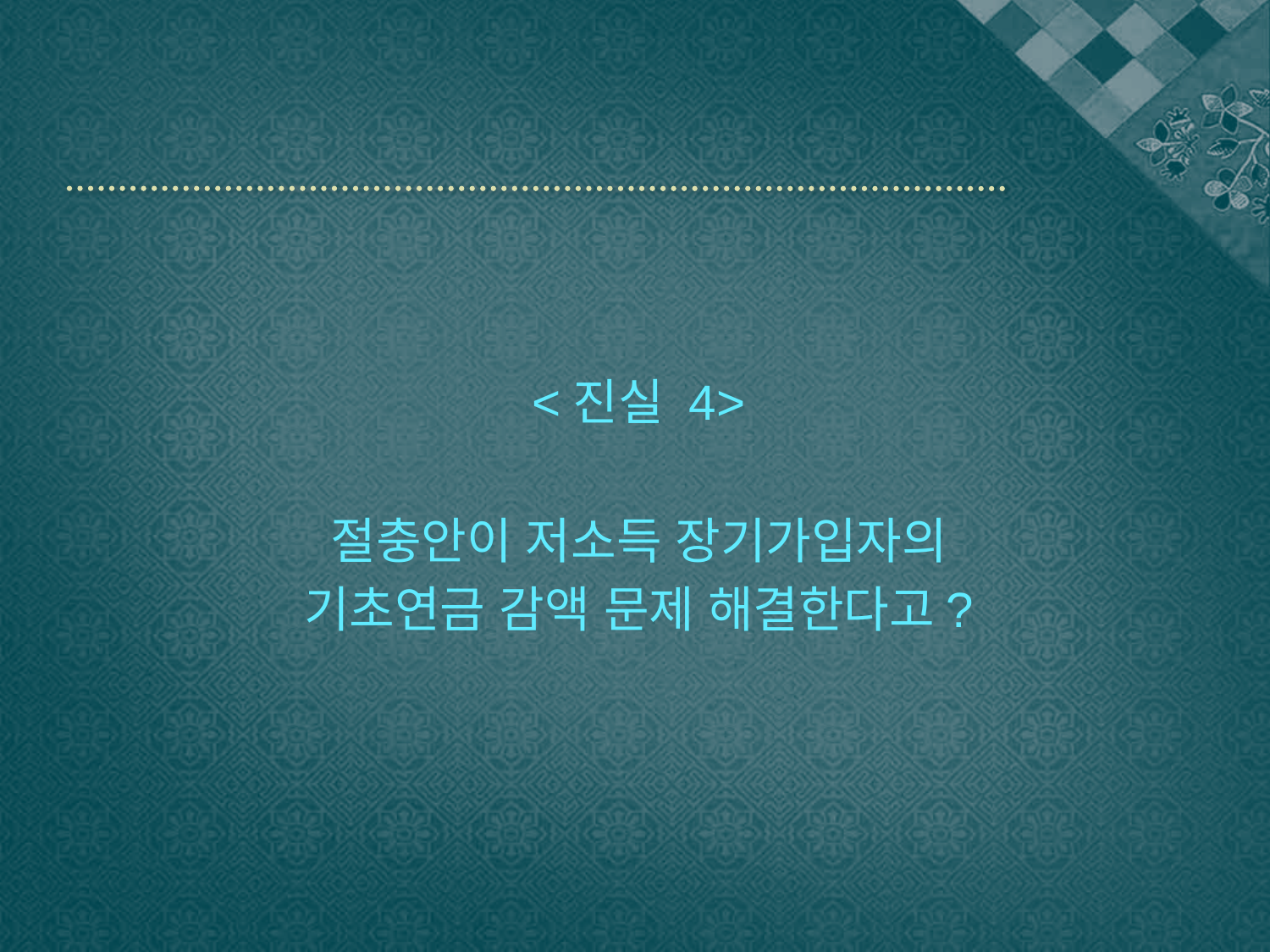

#

<진실 4>

절충안이 저소득 장기가입자의
기초연금 감액 문제 해결한다고?